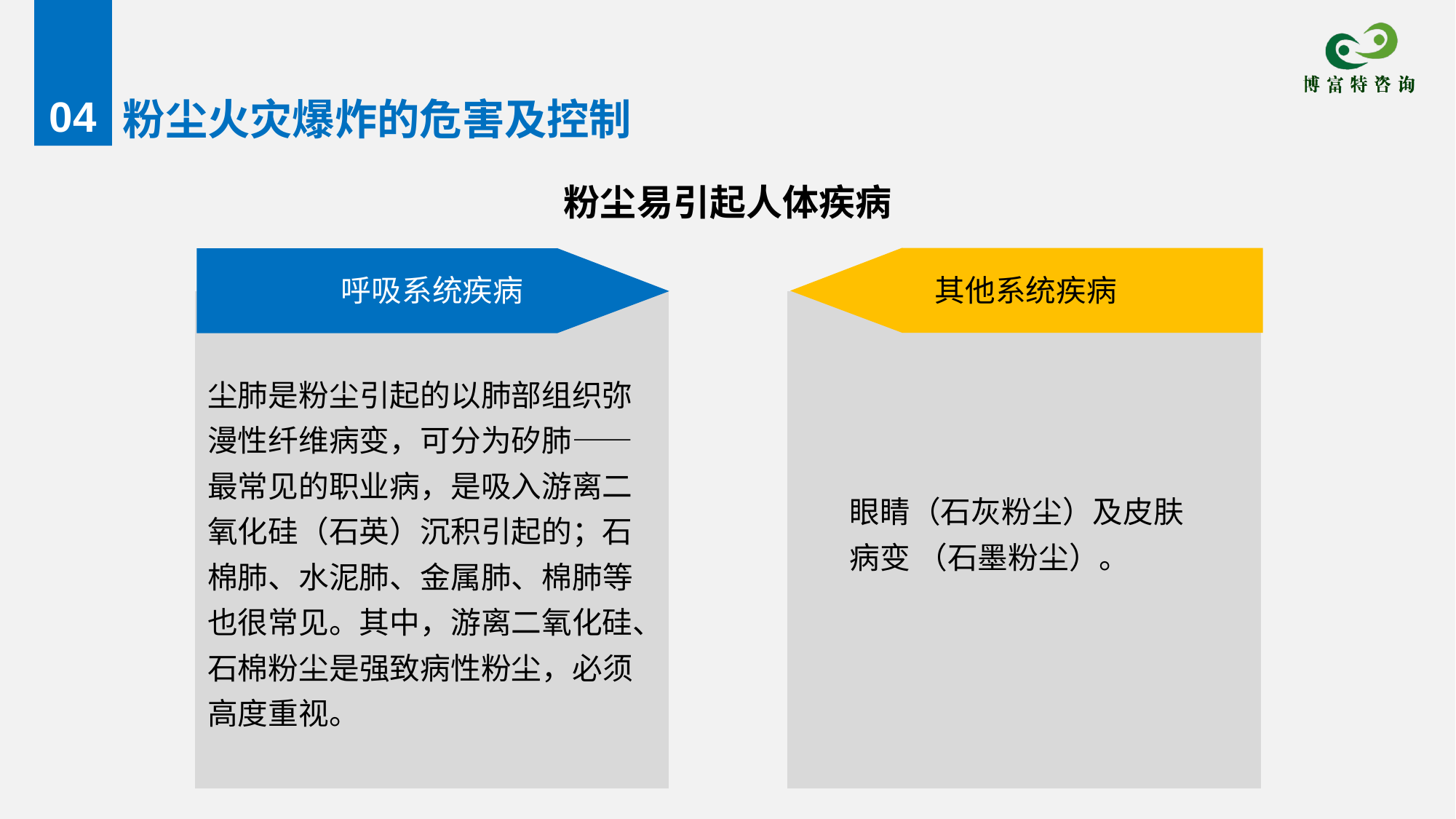

04

# 粉尘火灾爆炸的危害及控制
粉尘易引起人体疾病
呼吸系统疾病
其他系统疾病

尘肺是粉尘引起的以肺部组织弥漫性纤维病变，可分为矽肺——最常见的职业病，是吸入游离二氧化硅（石英）沉积引起的；石棉肺、水泥肺、金属肺、棉肺等也很常见。其中，游离二氧化硅、石棉粉尘是强致病性粉尘，必须高度重视。
眼睛（石灰粉尘）及皮肤病变 （石墨粉尘）。